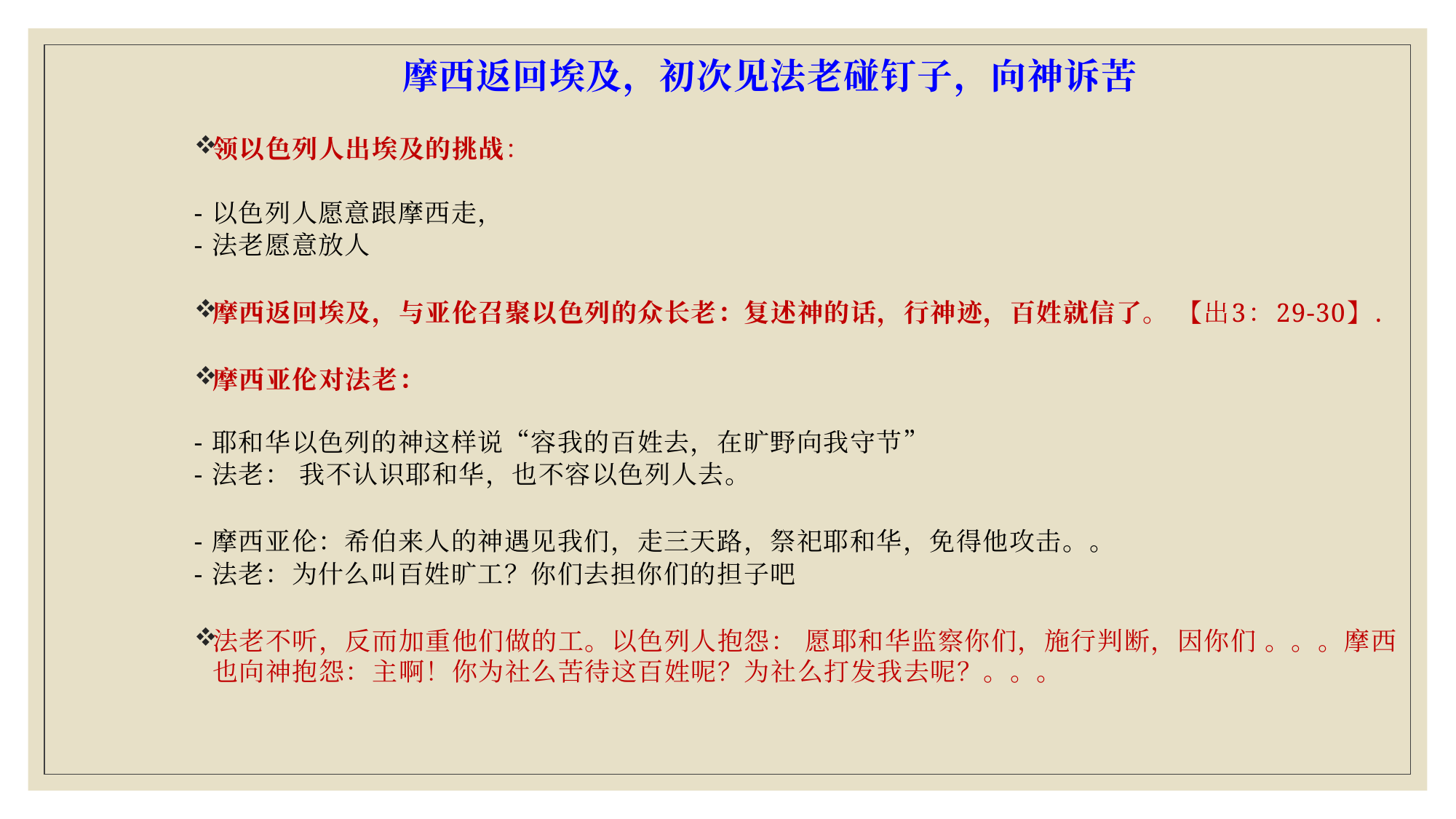

摩西返回埃及，初次见法老碰钉子，向神诉苦

领以色列人出埃及的挑战：

- 以色列人愿意跟摩西走，
- 法老愿意放人

摩西返回埃及，与亚伦召聚以色列的众长老：复述神的话，行神迹，百姓就信了。 【出3：29-30】.

摩西亚伦对法老：
- 耶和华以色列的神这样说“容我的百姓去，在旷野向我守节”
- 法老： 我不认识耶和华，也不容以色列人去。

- 摩西亚伦：希伯来人的神遇见我们，走三天路，祭祀耶和华，免得他攻击。。
- 法老：为什么叫百姓旷工？你们去担你们的担子吧

法老不听，反而加重他们做的工。以色列人抱怨： 愿耶和华监察你们，施行判断，因你们 。。。摩西也向神抱怨：主啊！你为社么苦待这百姓呢？为社么打发我去呢？。。。